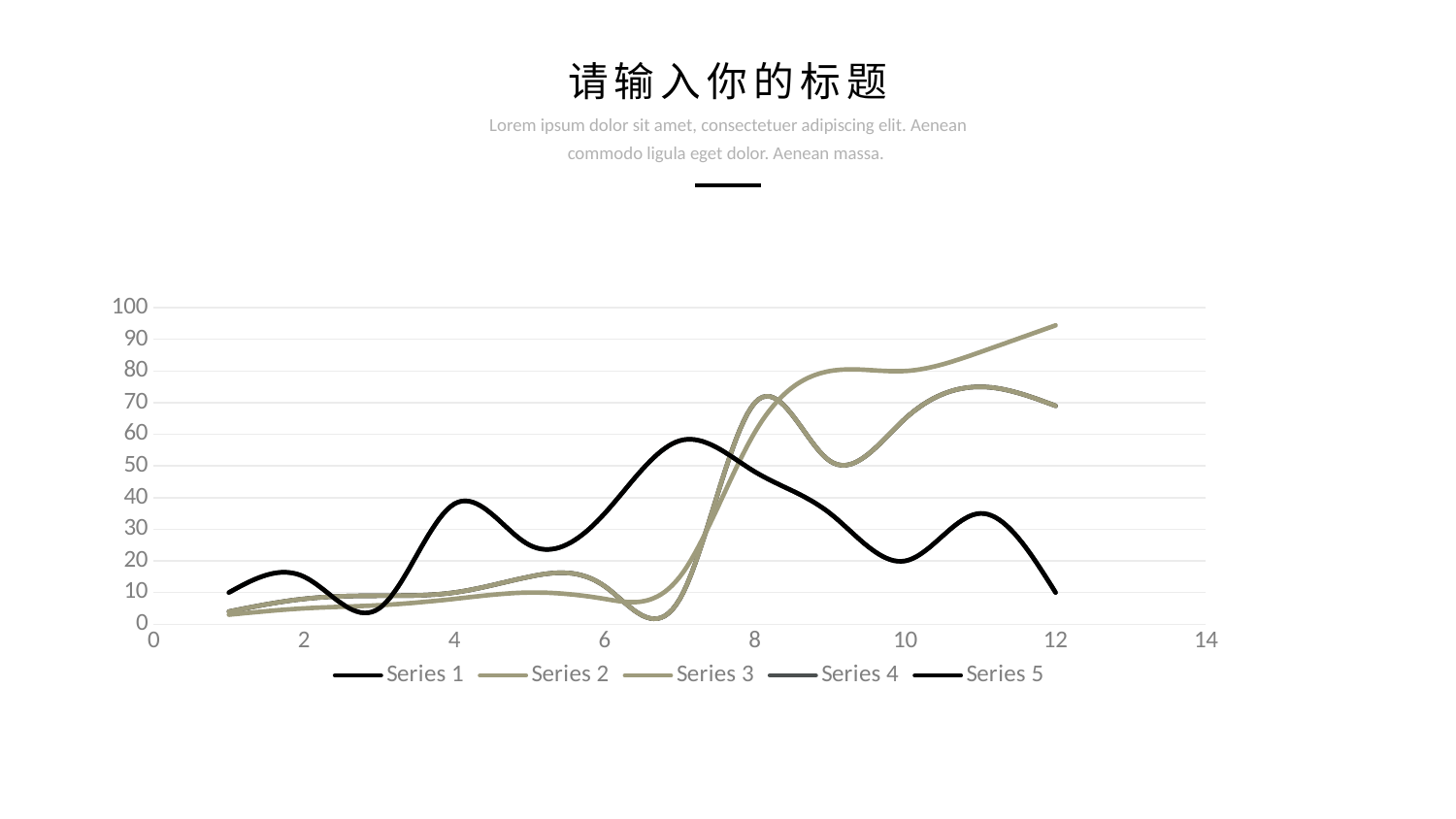

请输入你的标题
Lorem ipsum dolor sit amet, consectetuer adipiscing elit. Aenean commodo ligula eget dolor. Aenean massa.

### Chart

| Category | Series 1 | Series 2 | Series 3 | Series 4 | Series 5 |
|---|---|---|---|---|---|